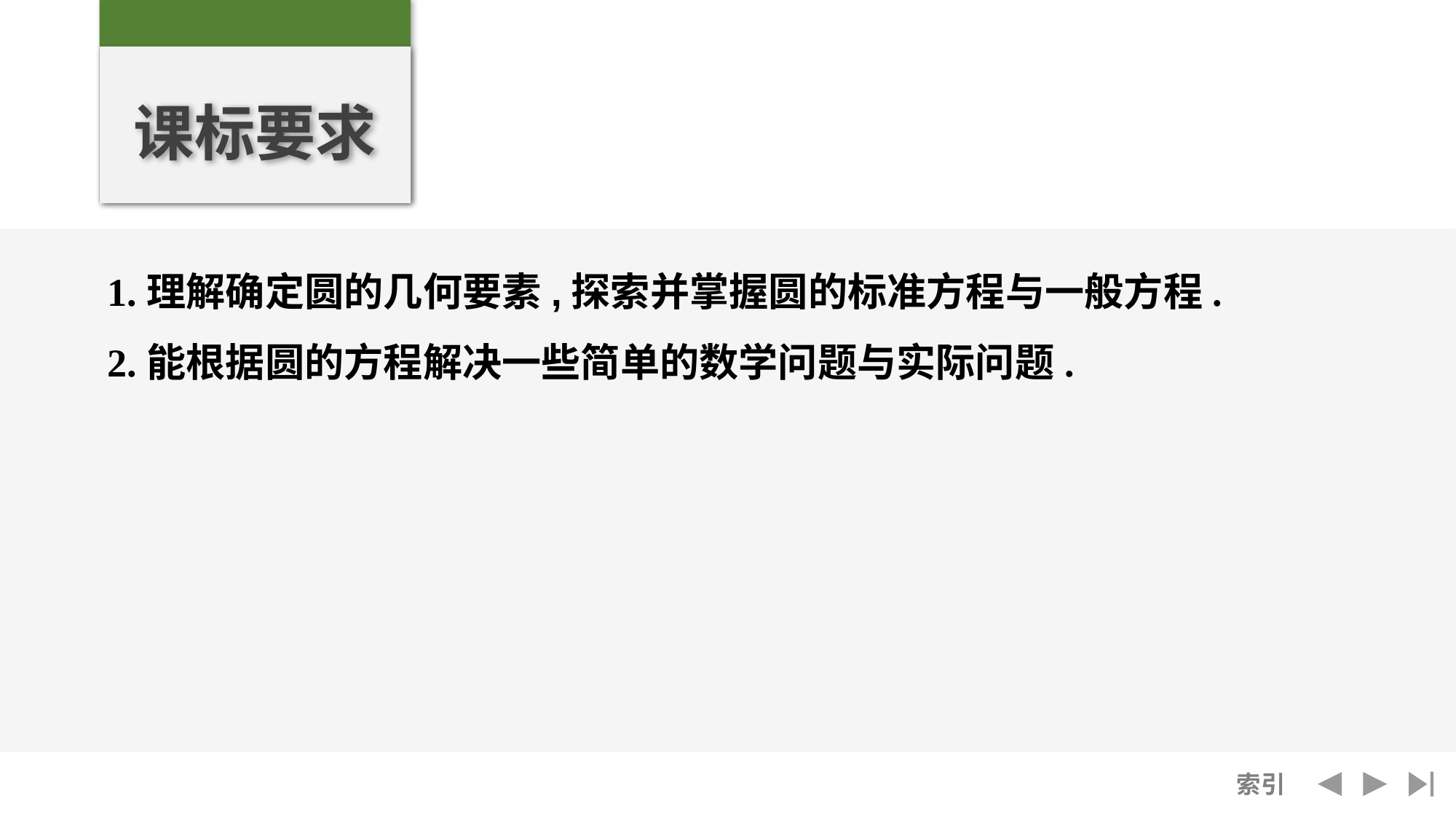

1.理解确定圆的几何要素,探索并掌握圆的标准方程与一般方程.
2.能根据圆的方程解决一些简单的数学问题与实际问题.